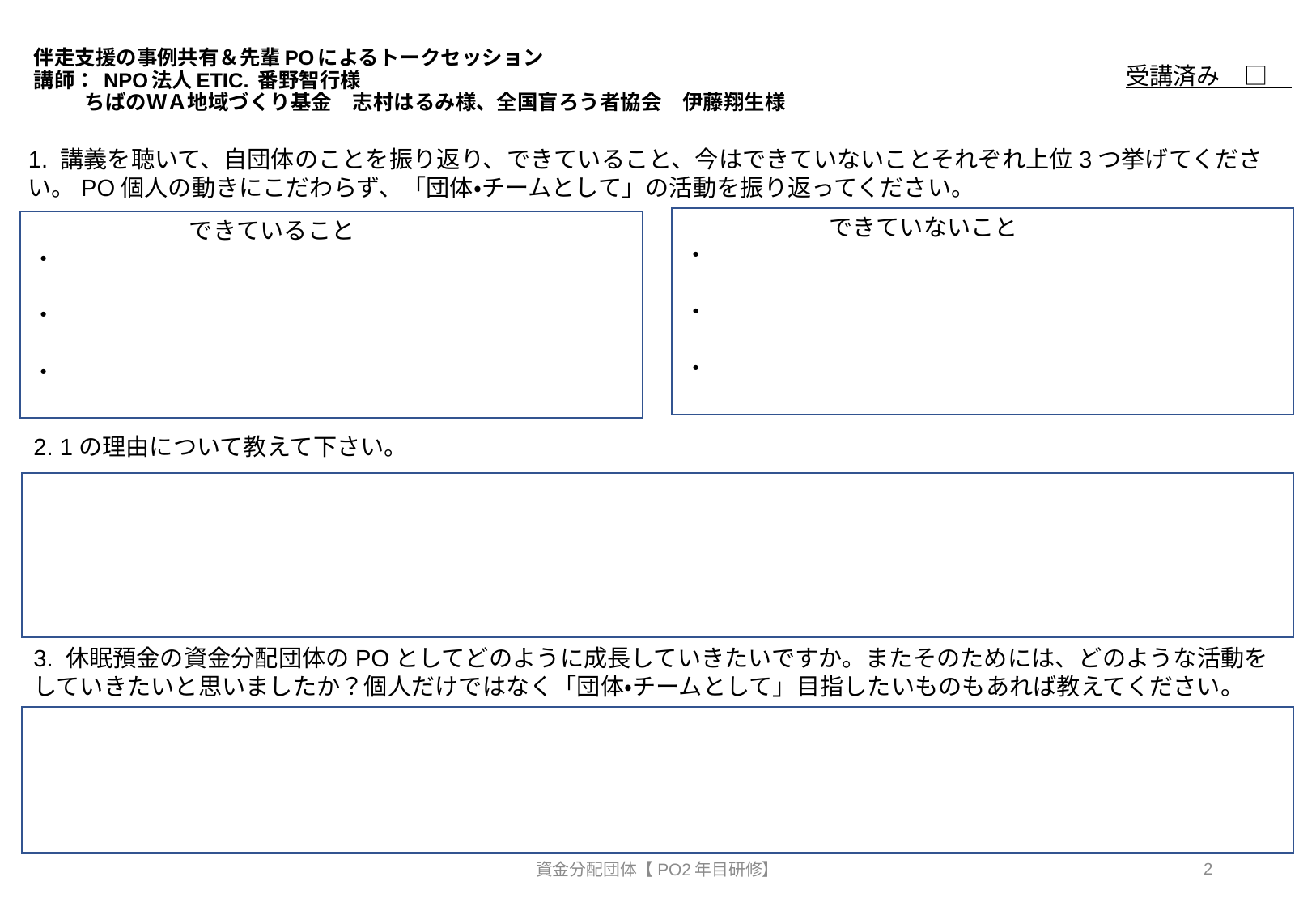

# 伴走支援の事例共有＆先輩POによるトークセッション　 講師： NPO法人ETIC. 番野智行様　 ちばのＷＡ地域づくり基金　志村はるみ様、全国盲ろう者協会　伊藤翔生様
受講済み　□
1. 講義を聴いて、自団体のことを振り返り、できていること、今はできていないことそれぞれ上位3つ挙げてください。PO個人の動きにこだわらず、「団体・チームとして」の活動を振り返ってください。
できていないこと
・

・

・

できていること
・

・

・

2. 1の理由について教えて下さい。

3. 休眠預金の資金分配団体のPOとしてどのように成長していきたいですか。またそのためには、どのような活動をしていきたいと思いましたか？個人だけではなく「団体・チームとして」目指したいものもあれば教えてください。

資金分配団体【PO2年目研修】
2